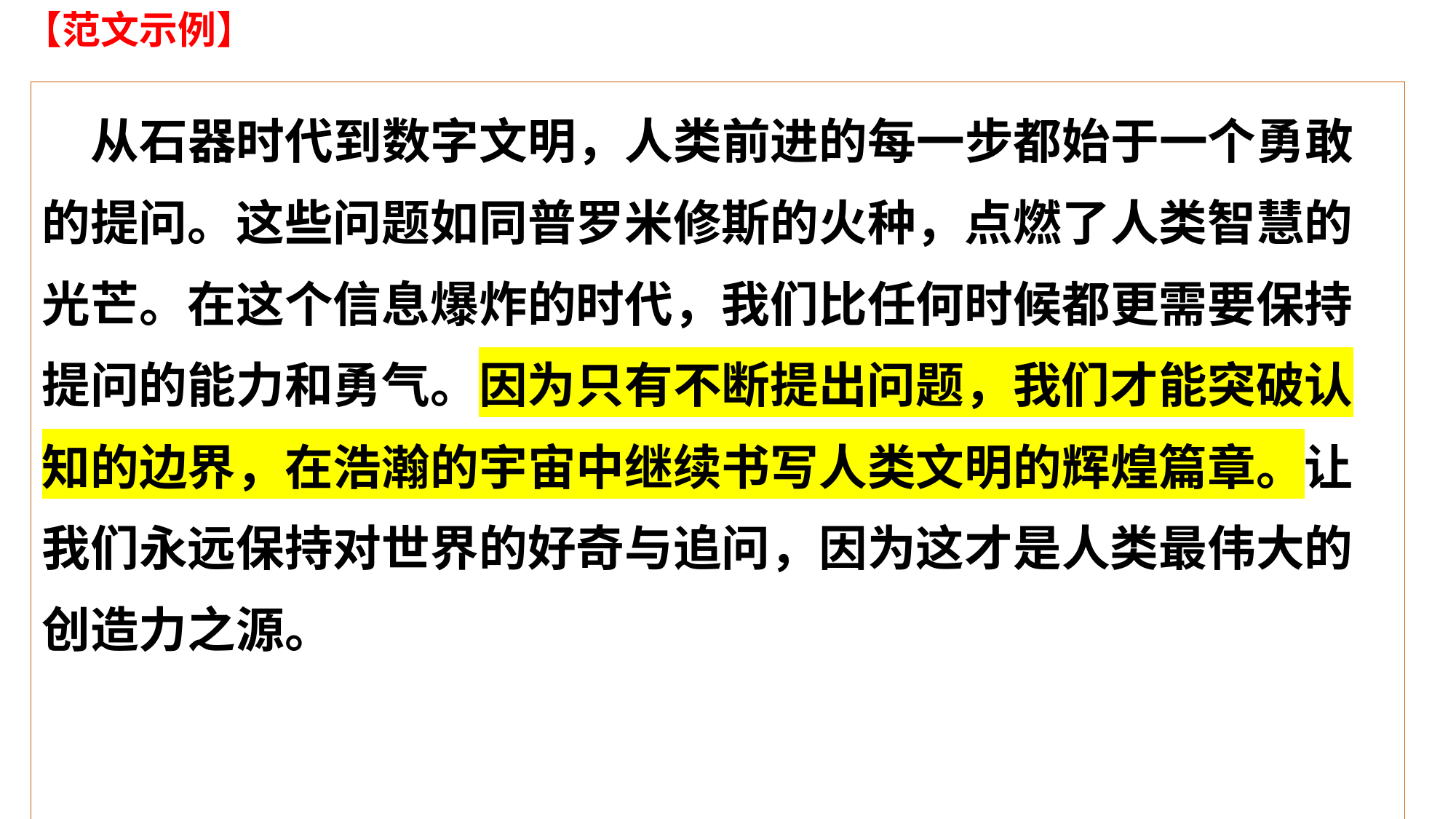

【范文示例】
    从石器时代到数字文明，人类前进的每一步都始于一个勇敢的提问。这些问题如同普罗米修斯的火种，点燃了人类智慧的光芒。在这个信息爆炸的时代，我们比任何时候都更需要保持提问的能力和勇气。因为只有不断提出问题，我们才能突破认知的边界，在浩瀚的宇宙中继续书写人类文明的辉煌篇章。让我们永远保持对世界的好奇与追问，因为这才是人类最伟大的创造力之源。